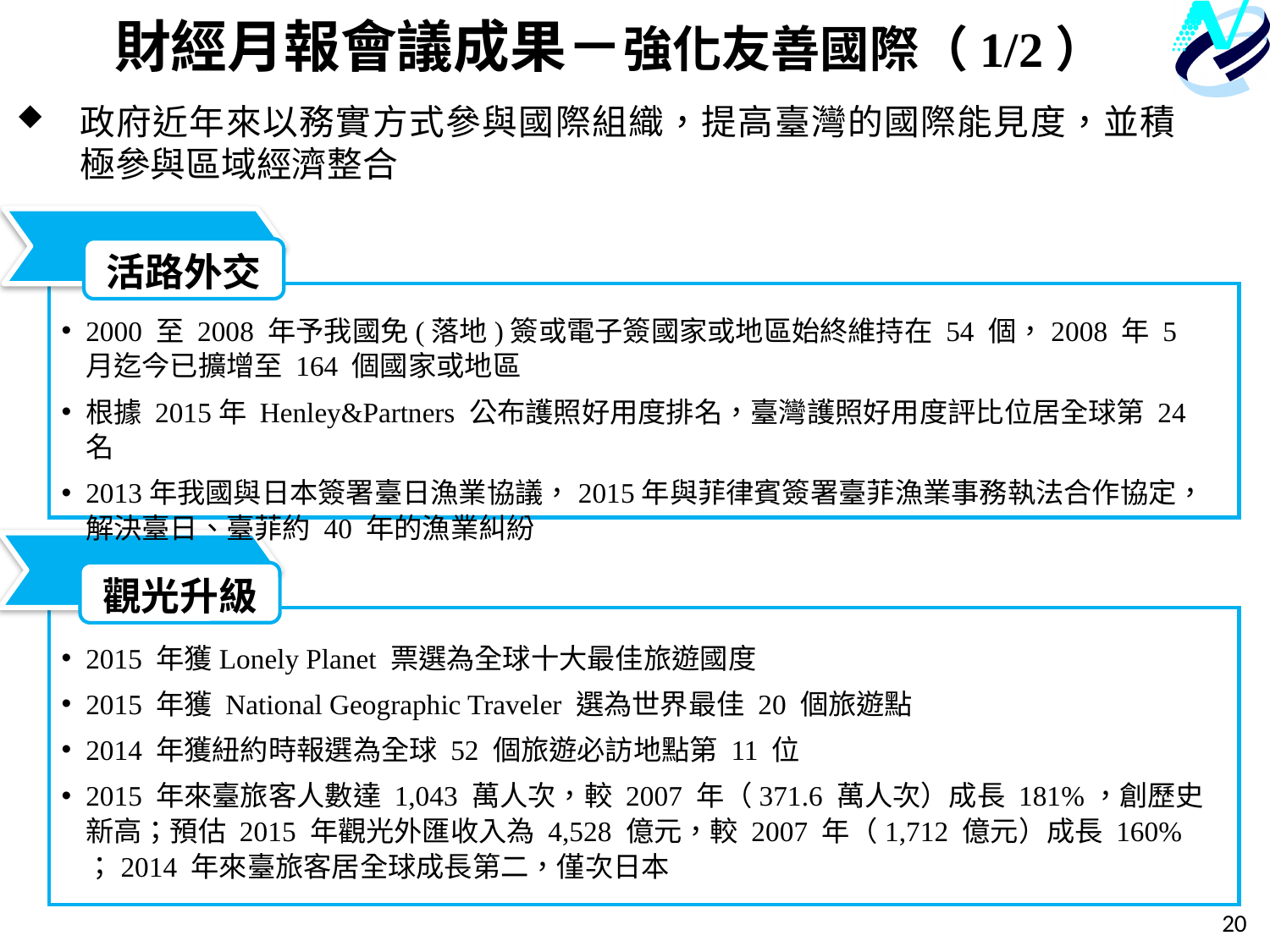

財經月報會議成果－強化友善國際（1/2）
政府近年來以務實方式參與國際組織，提高臺灣的國際能見度，並積極參與區域經濟整合

活路外交

2000 至 2008 年予我國免(落地)簽或電子簽國家或地區始終維持在 54 個，2008 年 5 月迄今已擴增至 164 個國家或地區
根據 2015年 Henley&Partners 公布護照好用度排名，臺灣護照好用度評比位居全球第 24 名
2013年我國與日本簽署臺日漁業協議，2015年與菲律賓簽署臺菲漁業事務執法合作協定，解決臺日、臺菲約 40 年的漁業糾紛

觀光升級

2015 年獲Lonely Planet 票選為全球十大最佳旅遊國度
2015 年獲 National Geographic Traveler 選為世界最佳 20 個旅遊點
2014 年獲紐約時報選為全球 52 個旅遊必訪地點第 11 位
2015 年來臺旅客人數達 1,043 萬人次，較 2007 年（371.6 萬人次）成長 181%，創歷史新高；預估 2015 年觀光外匯收入為 4,528 億元，較 2007 年（1,712 億元）成長 160% ；2014 年來臺旅客居全球成長第二，僅次日本